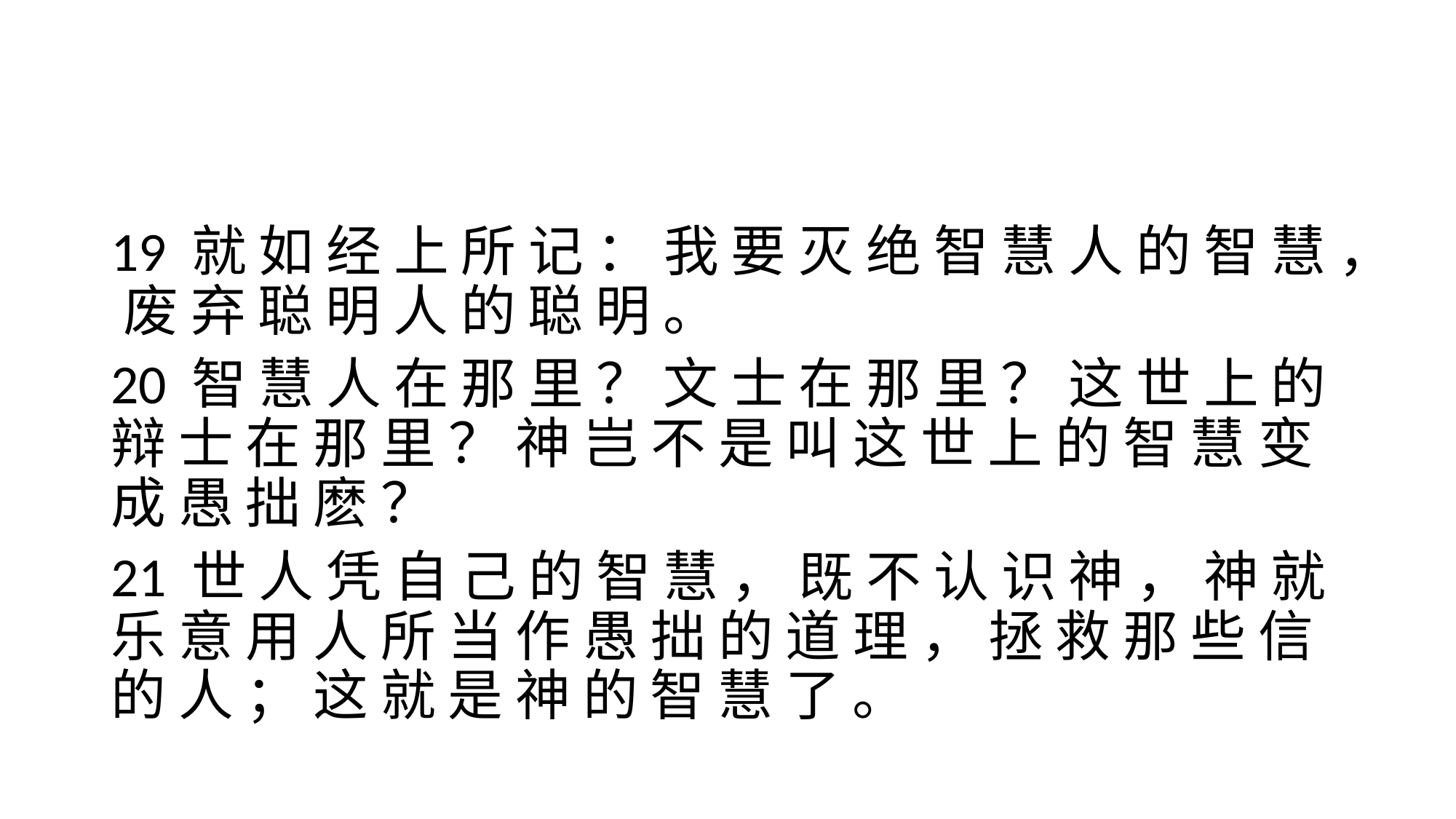

#
19 就 如 经 上 所 记 ： 我 要 灭 绝 智 慧 人 的 智 慧 ， 废 弃 聪 明 人 的 聪 明 。
20 智 慧 人 在 那 里 ？ 文 士 在 那 里 ？ 这 世 上 的 辩 士 在 那 里 ？ 神 岂 不 是 叫 这 世 上 的 智 慧 变 成 愚 拙 麽 ？
21 世 人 凭 自 己 的 智 慧 ， 既 不 认 识 神 ， 神 就 乐 意 用 人 所 当 作 愚 拙 的 道 理 ， 拯 救 那 些 信 的 人 ； 这 就 是 神 的 智 慧 了 。